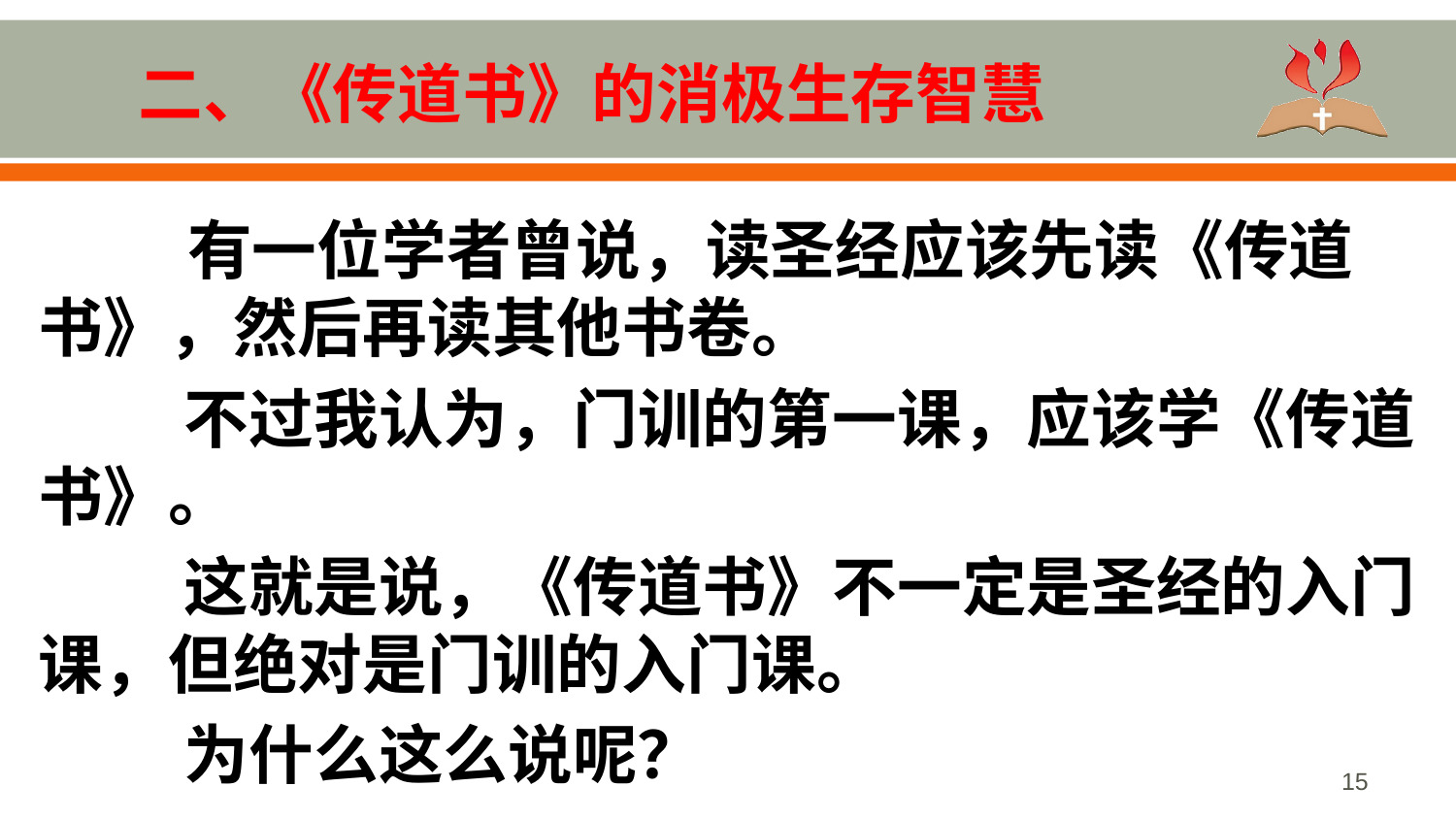

# 二、《传道书》的消极生存智慧
         有一位学者曾说，读圣经应该先读《传道书》，然后再读其他书卷。
	不过我认为，门训的第一课，应该学《传道书》。
    	这就是说，《传道书》不一定是圣经的入门课，但绝对是门训的入门课。
    	为什么这么说呢？

15